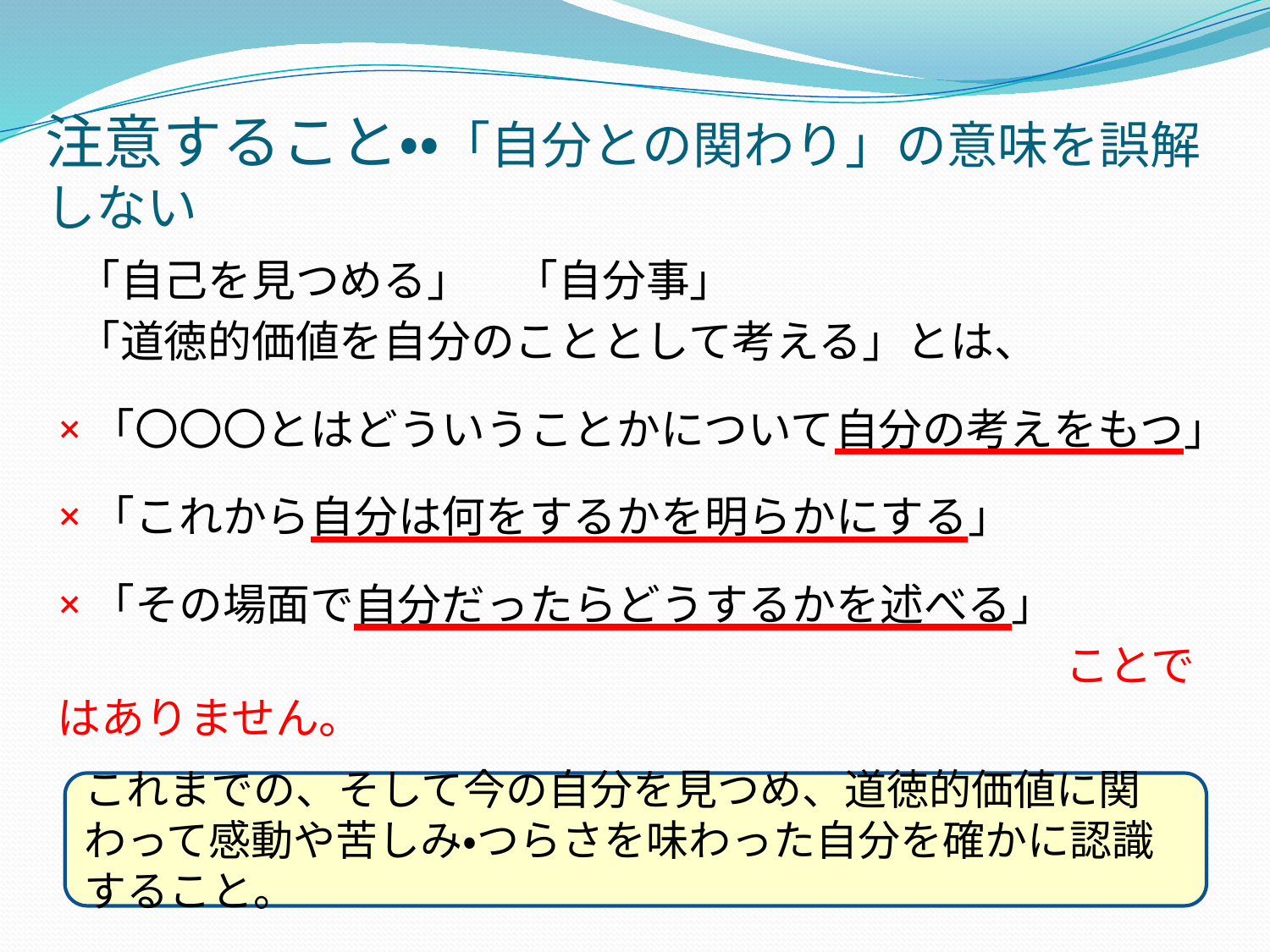

# 注意すること・・「自分との関わり」の意味を誤解しない
 「自己を見つめる」　「自分事」
 「道徳的価値を自分のこととして考える」とは、
×「〇〇〇とはどういうことかについて自分の考えをもつ」
×「これから自分は何をするかを明らかにする」
×「その場面で自分だったらどうするかを述べる」
　　　　　　　　　　　　　　　　　　　　　　　ことではありません。
これまでの、そして今の自分を見つめ、道徳的価値に関わって感動や苦しみ・つらさを味わった自分を確かに認識すること。